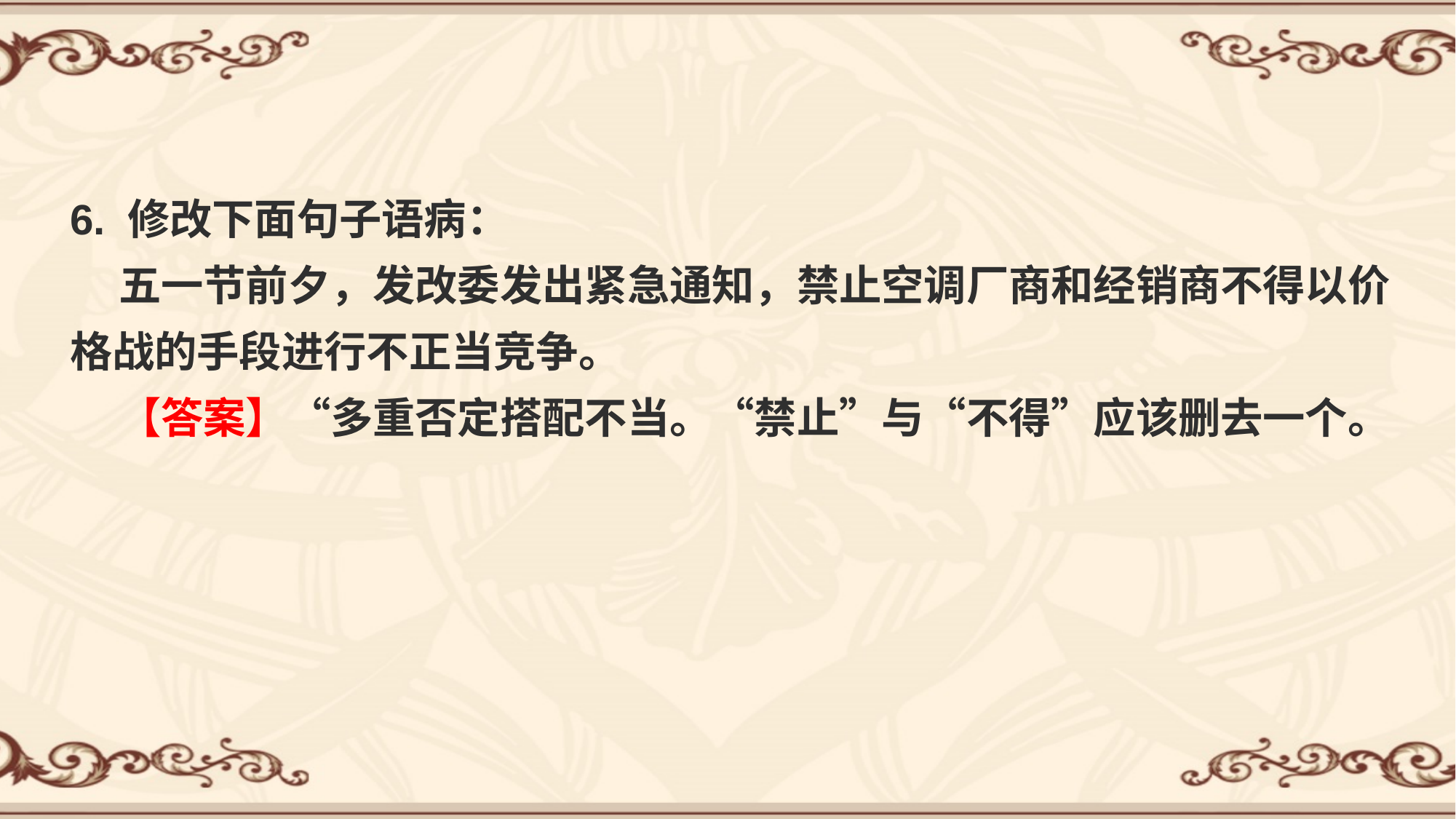

6. 修改下面句子语病：
    五一节前夕，发改委发出紧急通知，禁止空调厂商和经销商不得以价格战的手段进行不正当竞争。
    【答案】“多重否定搭配不当。“禁止”与“不得”应该删去一个。